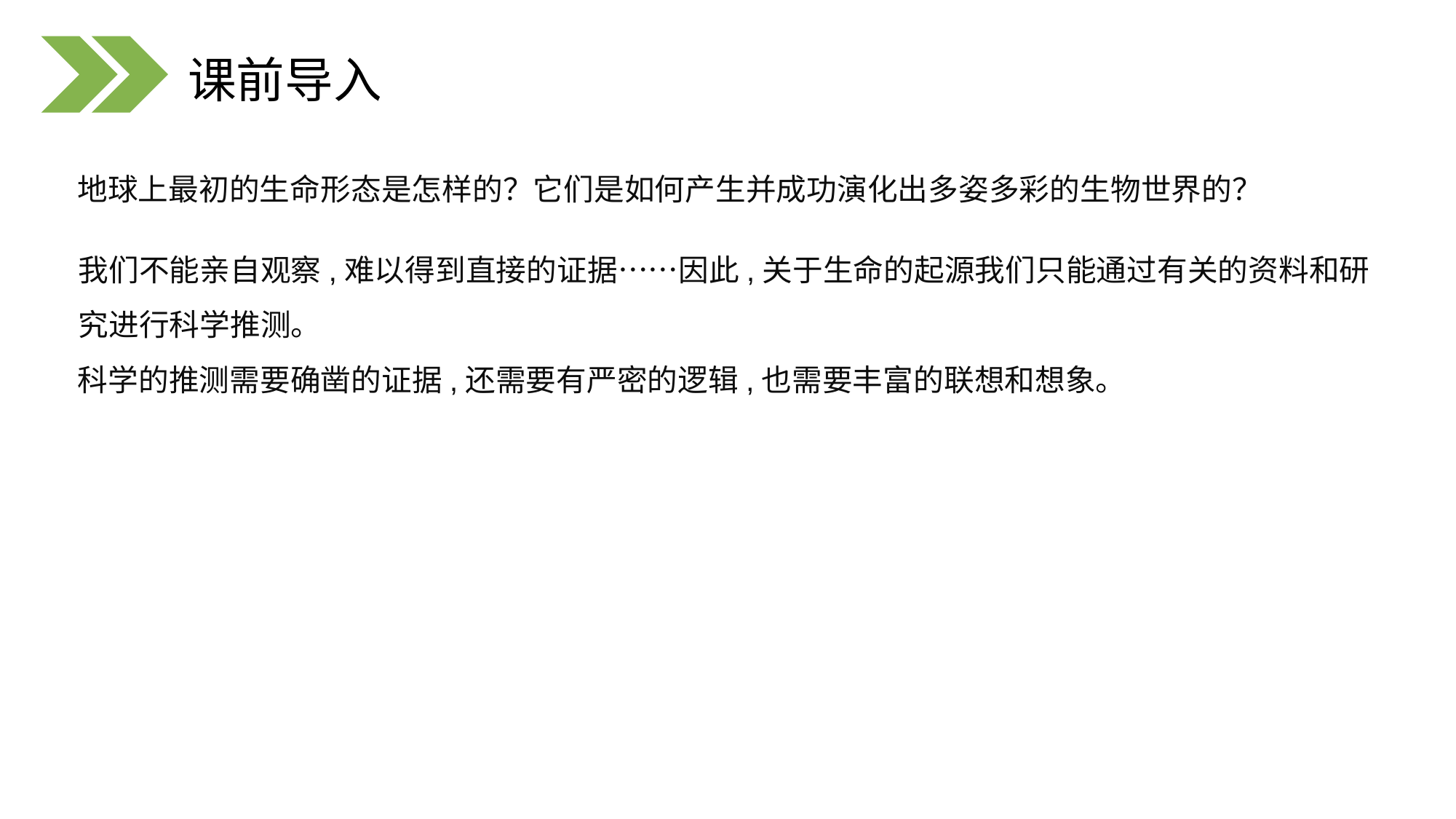

课前导入
       地球上最初的生命形态是怎样的？它们是如何产生并成功演化出多姿多彩的生物世界的？
我们不能亲自观察,难以得到直接的证据……因此,关于生命的起源我们只能通过有关的资料和研究进行科学推测。
       科学的推测需要确凿的证据,还需要有严密的逻辑,也需要丰富的联想和想象。